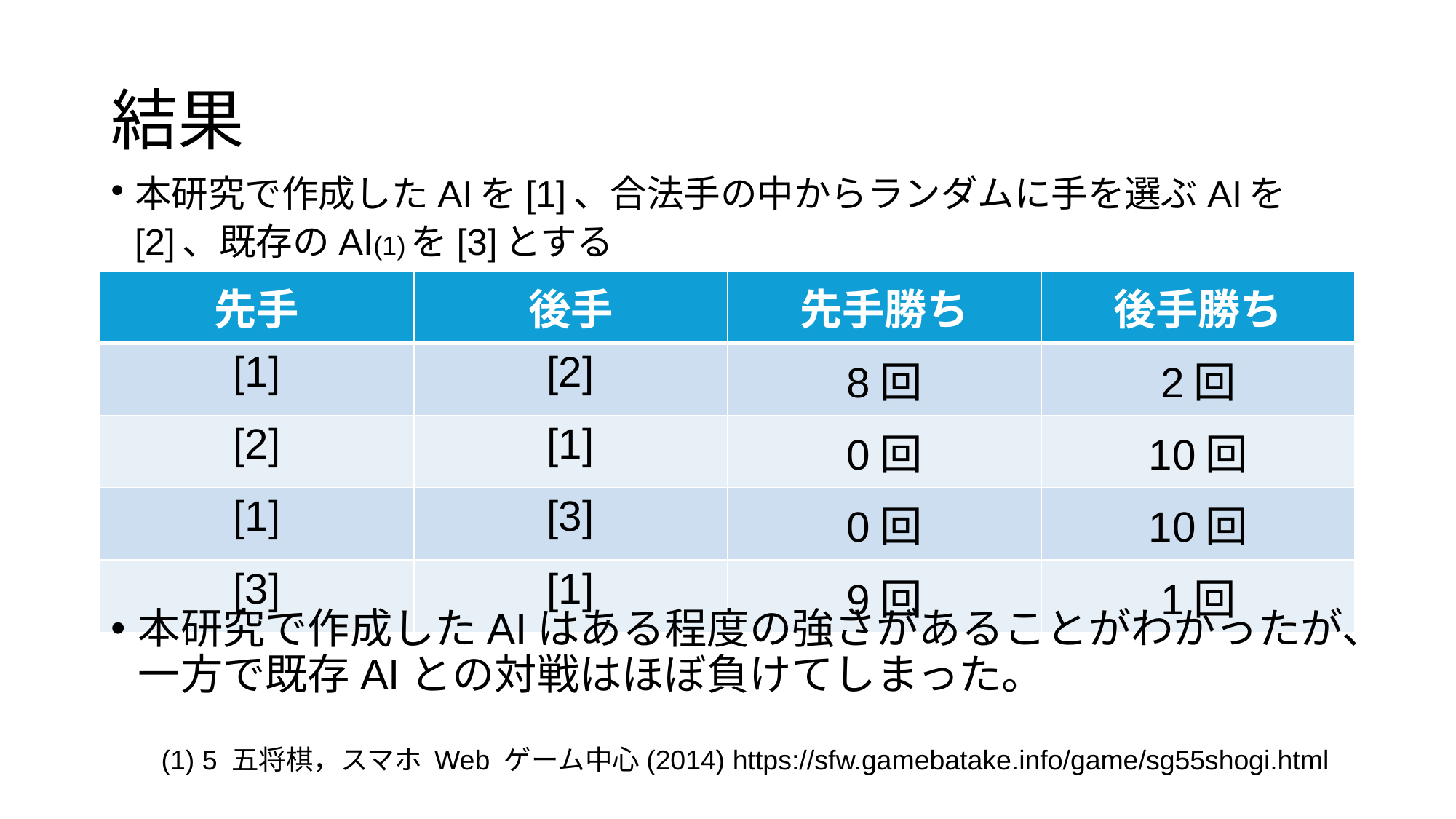

# 結果
本研究で作成したAIを[1]、合法手の中からランダムに手を選ぶAIを[2]、既存のAI(1)を[3]とする
| 先手 | 後手 | 先手勝ち | 後手勝ち |
| --- | --- | --- | --- |
| [1] | [2] | 8回 | 2回 |
| [2] | [1] | 0回 | 10回 |
| [1] | [3] | 0回 | 10回 |
| [3] | [1] | 9回 | 1回 |
本研究で作成したAIはある程度の強さがあることがわかったが、一方で既存AIとの対戦はほぼ負けてしまった。
(1) 5 五将棋，スマホ Web ゲーム中心(2014) https://sfw.gamebatake.info/game/sg55shogi.html